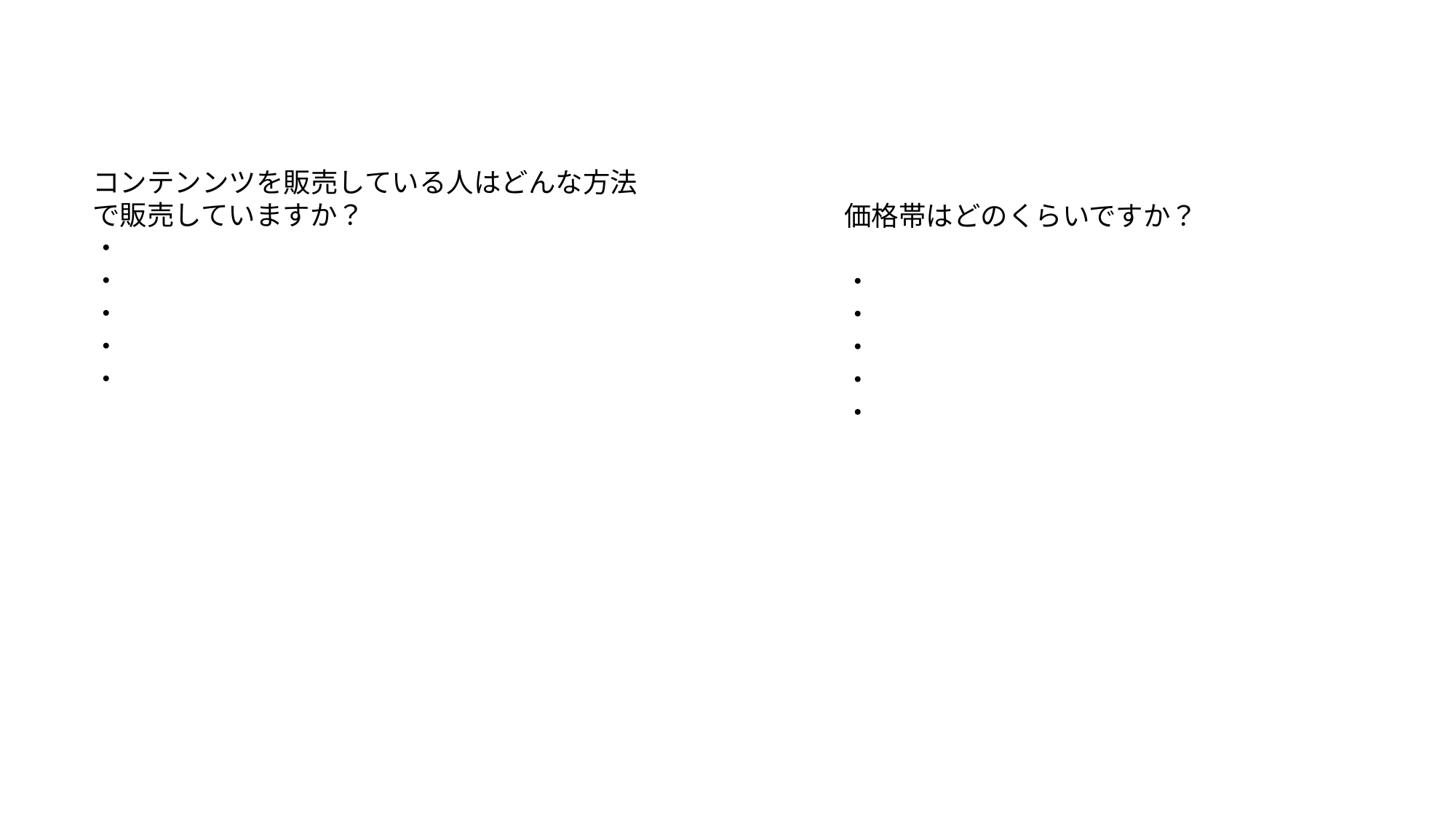

コンテンンツを販売している人はどんな方法で販売していますか？
・
・
・
・
・

価格帯はどのくらいですか？

・
・
・
・
・